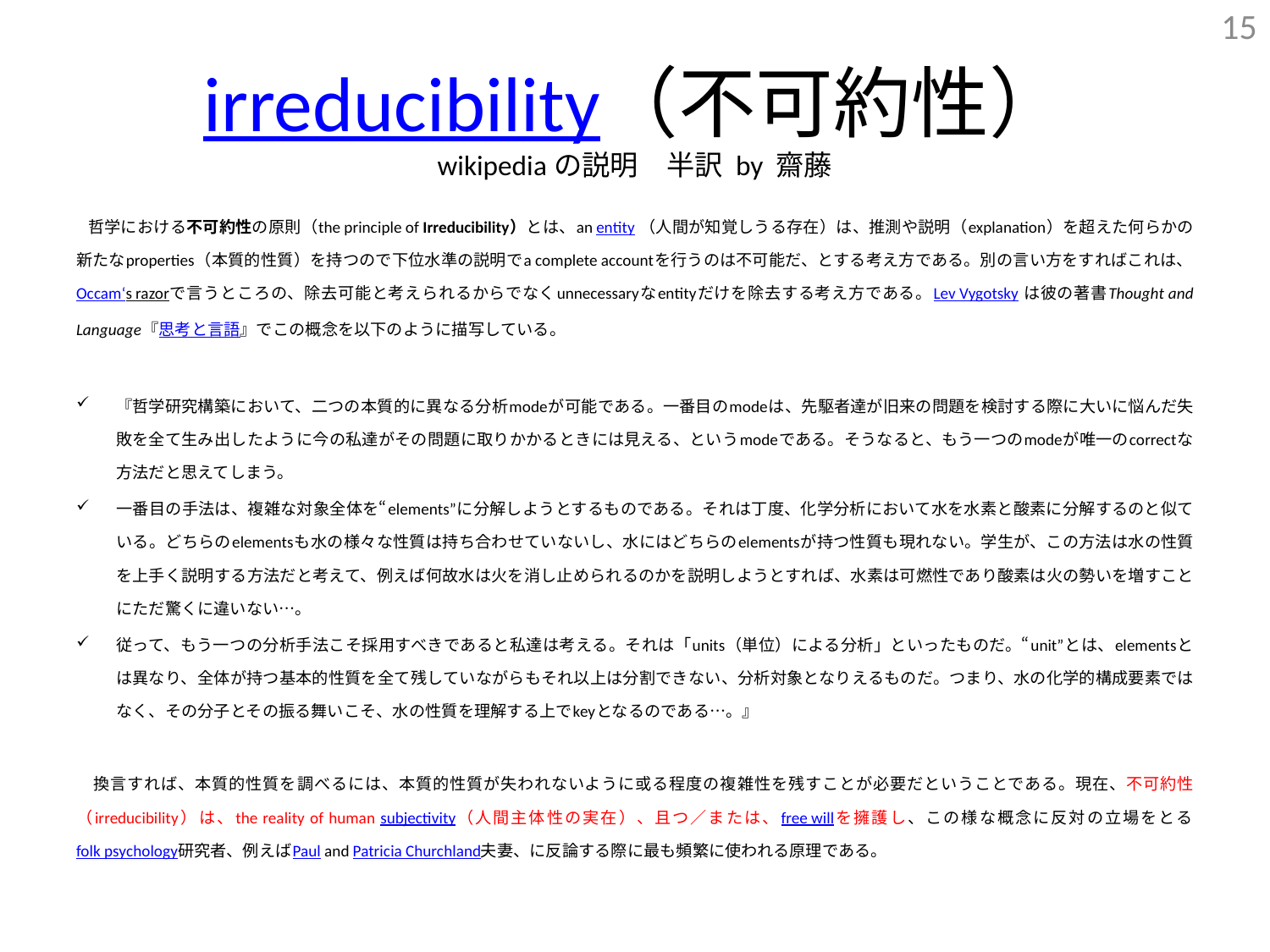

15
# irreducibility（不可約性） wikipediaの説明　半訳 by 齋藤
　哲学における不可約性の原則（the principle of Irreducibility）とは、an entity （人間が知覚しうる存在）は、推測や説明（explanation）を超えた何らかの新たなproperties（本質的性質）を持つので下位水準の説明でa complete accountを行うのは不可能だ、とする考え方である。別の言い方をすればこれは、Occam‘s razorで言うところの、除去可能と考えられるからでなくunnecessaryなentityだけを除去する考え方である。Lev Vygotsky は彼の著書Thought and Language『思考と言語』でこの概念を以下のように描写している。

『哲学研究構築において、二つの本質的に異なる分析modeが可能である。一番目のmodeは、先駆者達が旧来の問題を検討する際に大いに悩んだ失敗を全て生み出したように今の私達がその問題に取りかかるときには見える、というmodeである。そうなると、もう一つのmodeが唯一のcorrectな方法だと思えてしまう。
一番目の手法は、複雑な対象全体を“elements”に分解しようとするものである。それは丁度、化学分析において水を水素と酸素に分解するのと似ている。どちらのelementsも水の様々な性質は持ち合わせていないし、水にはどちらのelementsが持つ性質も現れない。学生が、この方法は水の性質を上手く説明する方法だと考えて、例えば何故水は火を消し止められるのかを説明しようとすれば、水素は可燃性であり酸素は火の勢いを増すことにただ驚くに違いない…。
従って、もう一つの分析手法こそ採用すべきであると私達は考える。それは「units（単位）による分析」といったものだ。“unit”とは、elementsとは異なり、全体が持つ基本的性質を全て残していながらもそれ以上は分割できない、分析対象となりえるものだ。つまり、水の化学的構成要素ではなく、その分子とその振る舞いこそ、水の性質を理解する上でkeyとなるのである…。』

　換言すれば、本質的性質を調べるには、本質的性質が失われないように或る程度の複雑性を残すことが必要だということである。現在、不可約性（irreducibility）は、the reality of human subjectivity（人間主体性の実在）、且つ／または、free willを擁護し、この様な概念に反対の立場をとるfolk psychology研究者、例えばPaul and Patricia Churchland夫妻、に反論する際に最も頻繁に使われる原理である。